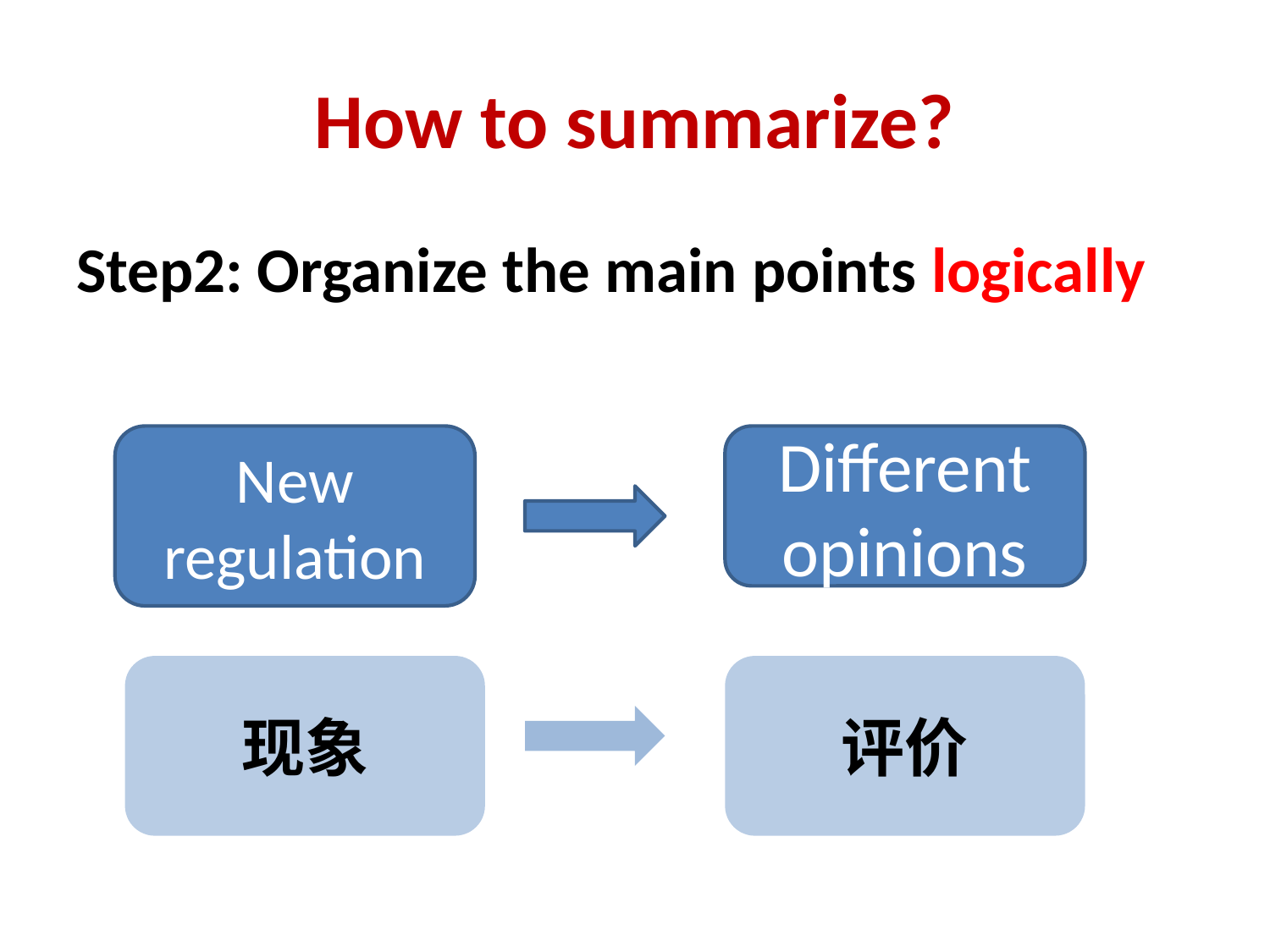

# How to summarize?
Step2: Organize the main points logically
New regulation
Different opinions

现象
评价